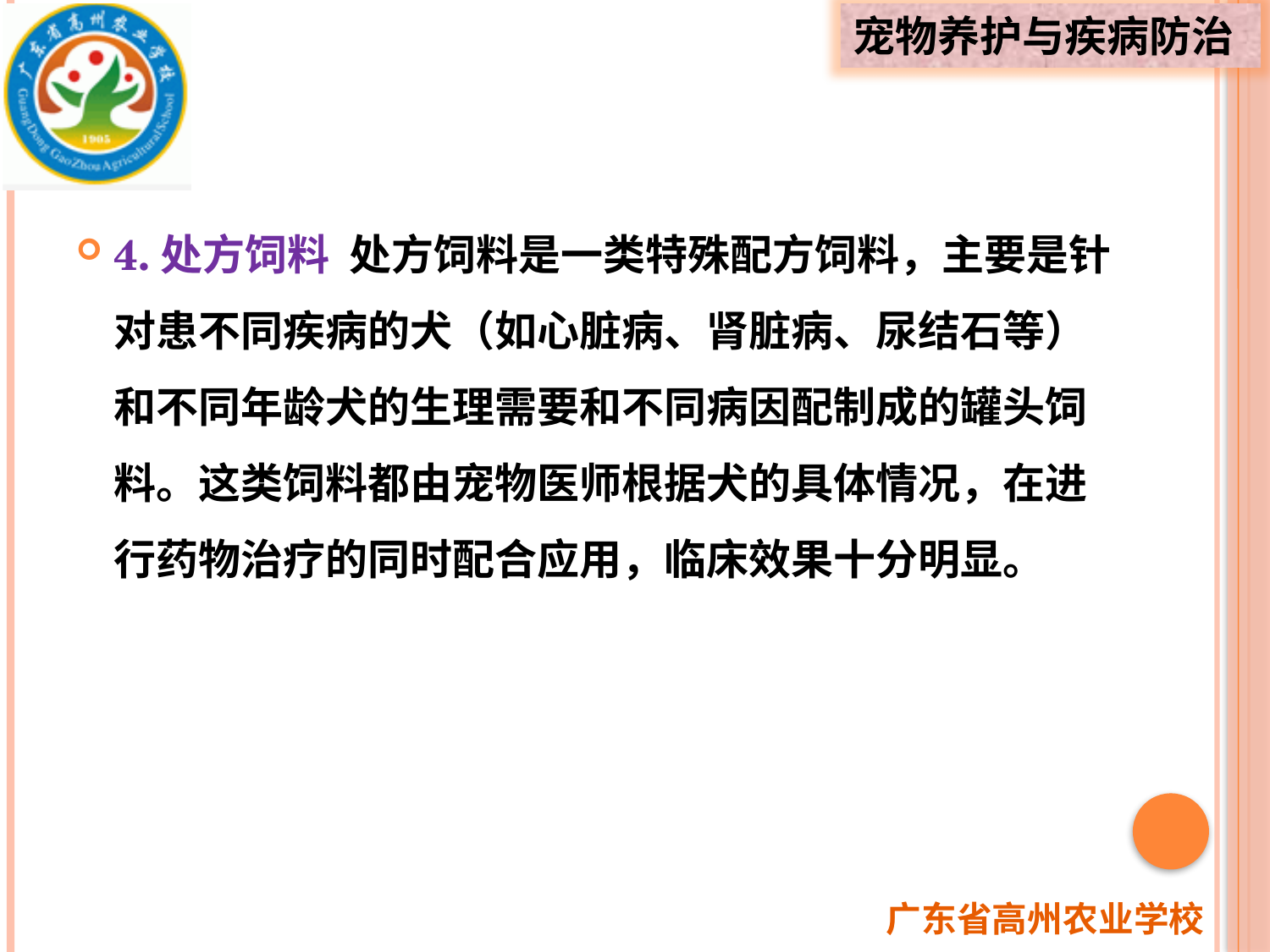

4.处方饲料  处方饲料是一类特殊配方饲料，主要是针对患不同疾病的犬（如心脏病、肾脏病、尿结石等）和不同年龄犬的生理需要和不同病因配制成的罐头饲料。这类饲料都由宠物医师根据犬的具体情况，在进行药物治疗的同时配合应用，临床效果十分明显。